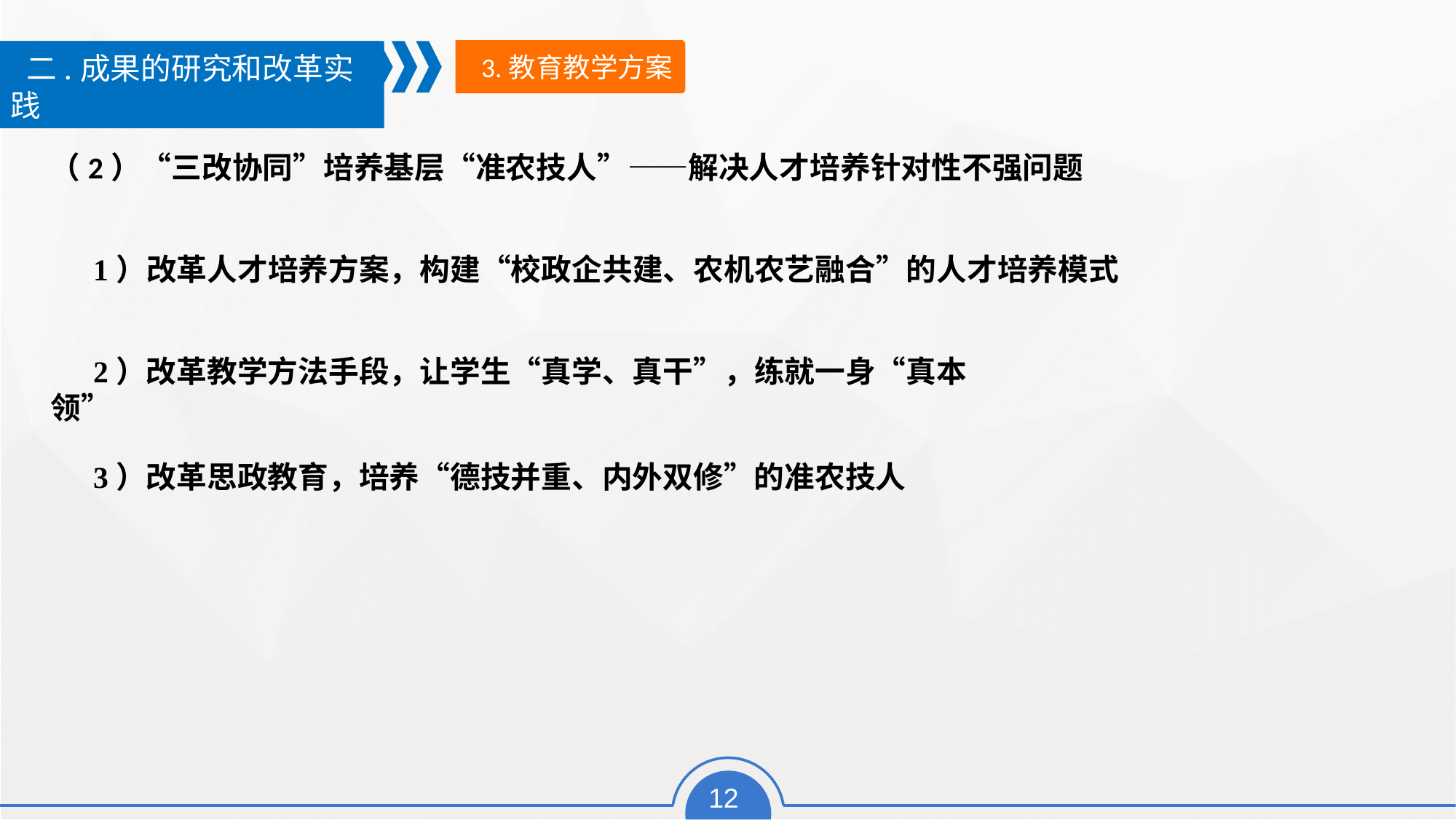

3.教育教学方案
 二.成果的研究和改革实践
（2）“三改协同”培养基层“准农技人”——解决人才培养针对性不强问题
1）改革人才培养方案，构建“校政企共建、农机农艺融合”的人才培养模式
2）改革教学方法手段，让学生“真学、真干”，练就一身“真本领”
3）改革思政教育，培养“德技并重、内外双修”的准农技人